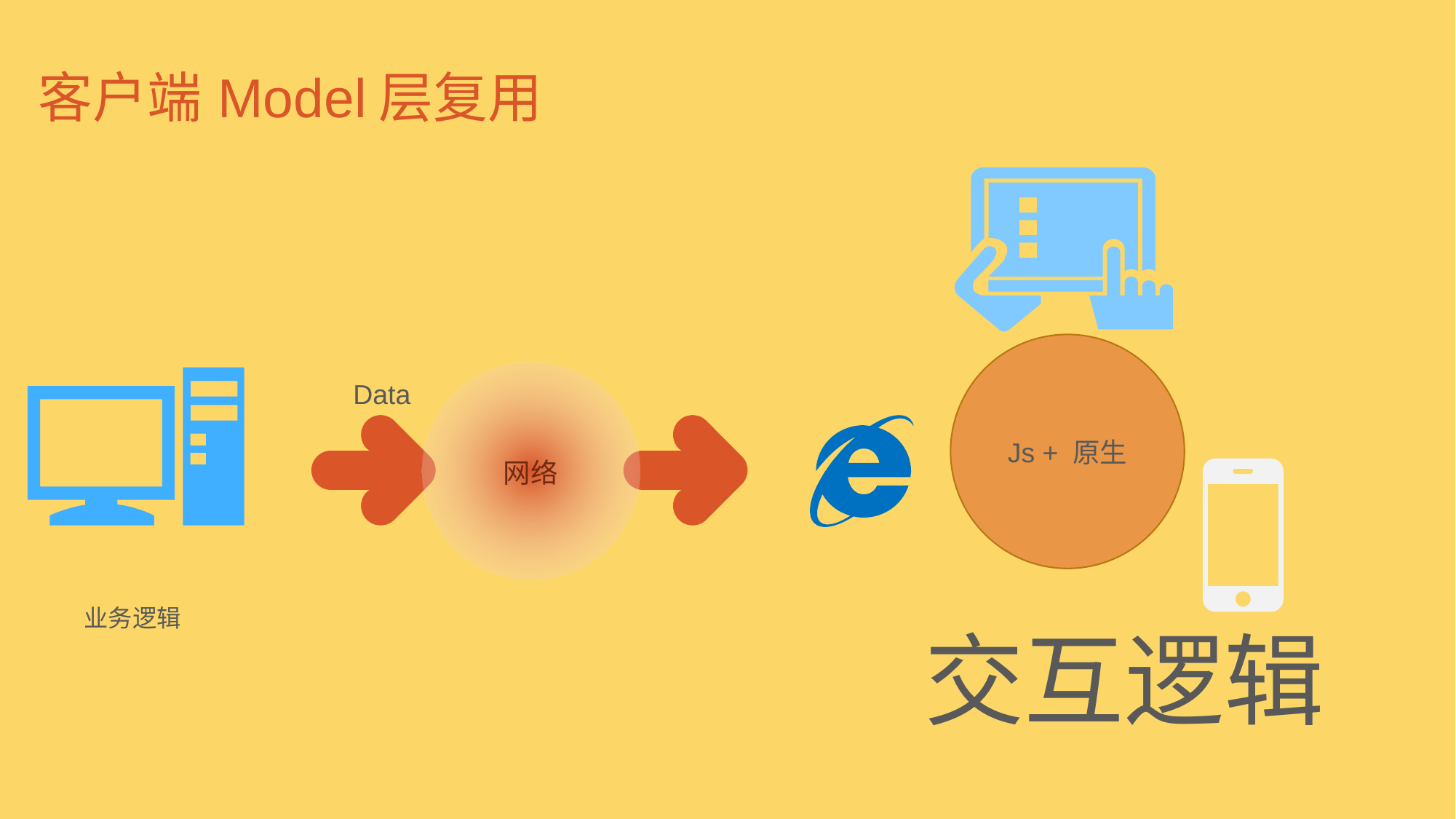

客户端Model层复用

Js + 原生
网络

Data

业务逻辑
交互逻辑